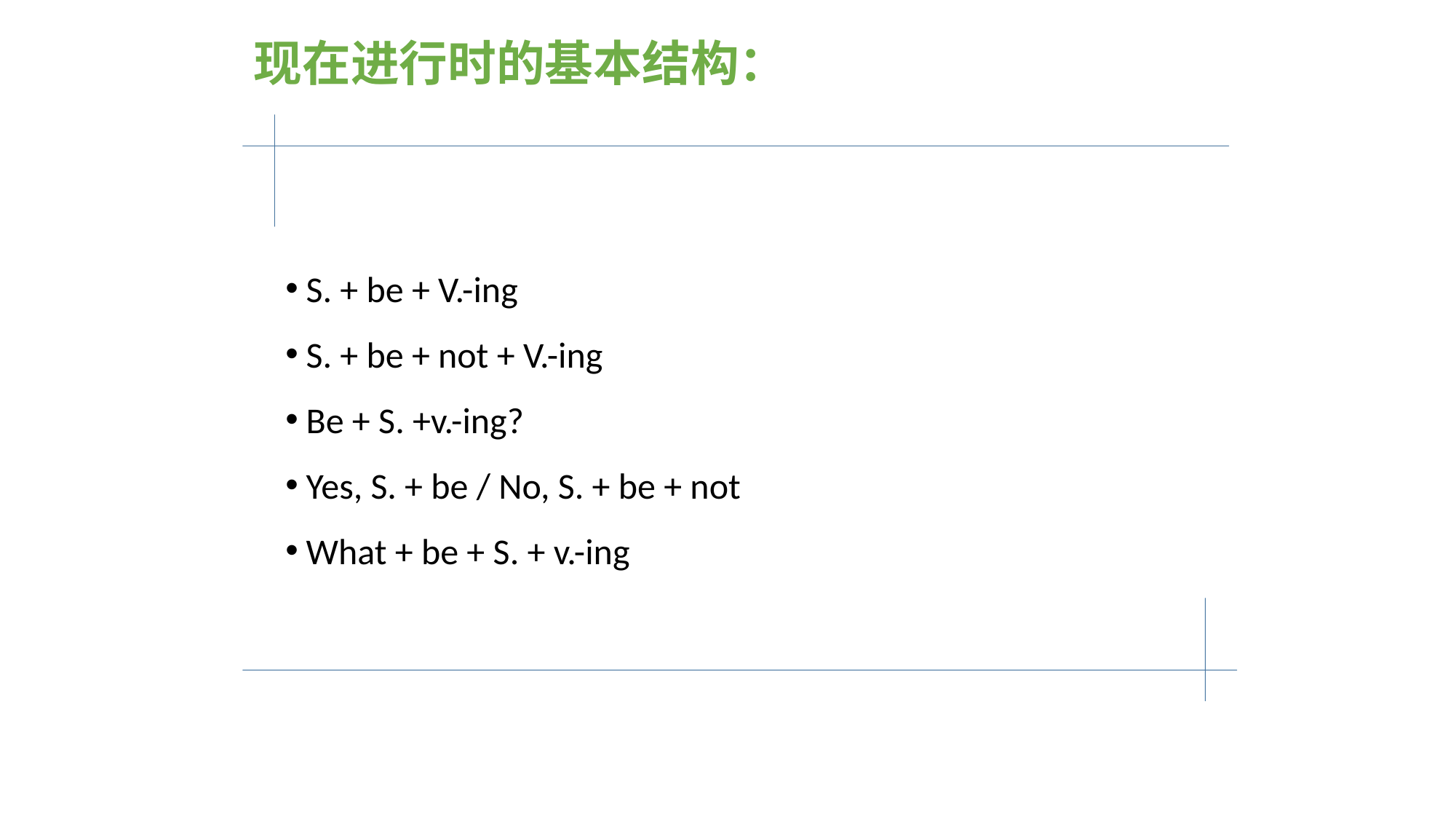

现在进行时的基本结构：
S. + be + V.-ing
S. + be + not + V.-ing
Be + S. +v.-ing?
Yes, S. + be / No, S. + be + not
What + be + S. + v.-ing